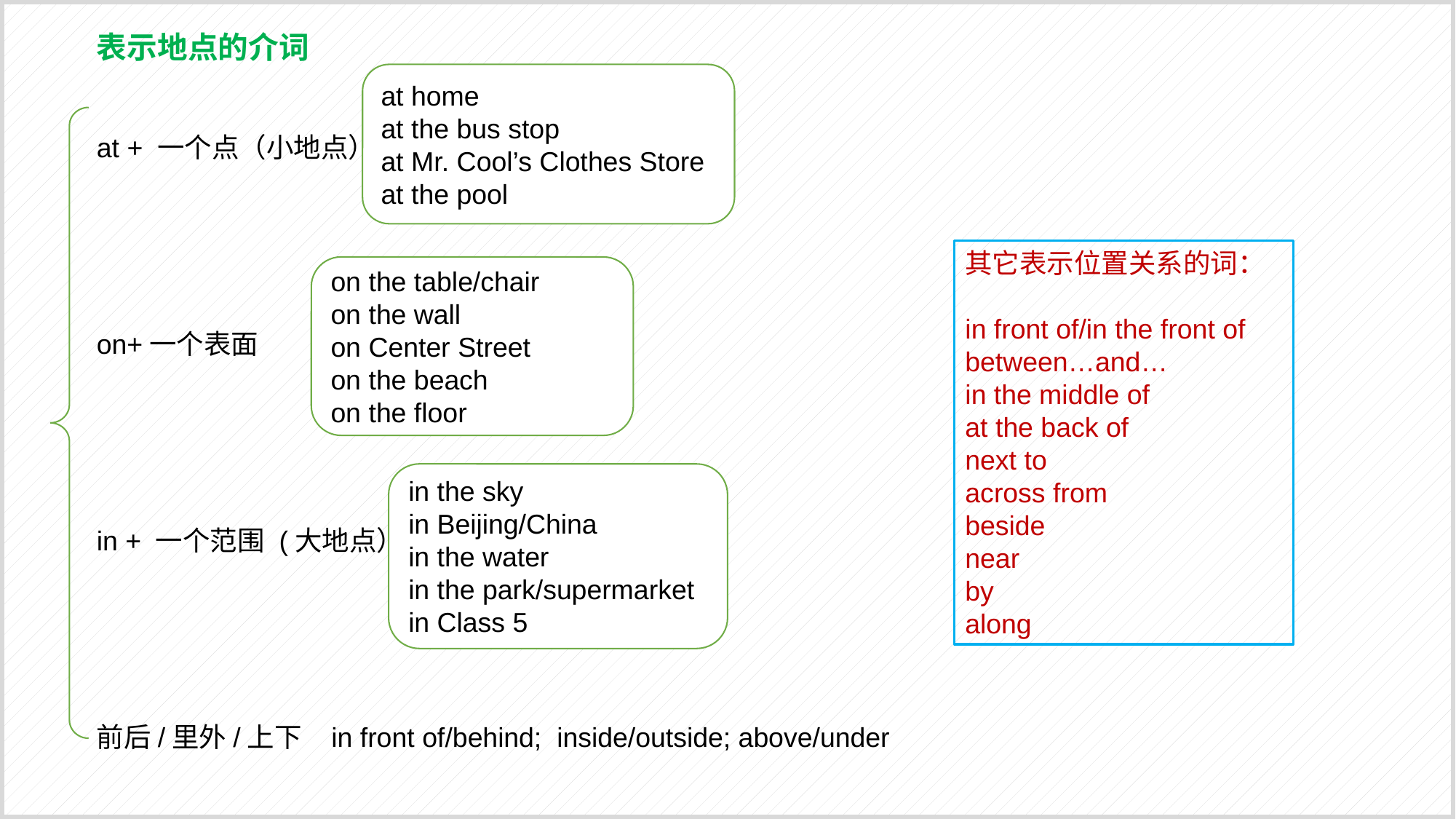

表示地点的介词

at + 一个点（小地点）

on+一个表面

in + 一个范围 (大地点）

前后/里外/上下   in front of/behind;  inside/outside; above/under
at home
at the bus stop
at Mr. Cool’s Clothes Store
at the pool

其它表示位置关系的词：

in front of/in the front of
between…and…
in the middle of
at the back of
next to
across from
beside
near
by
along
on the table/chair
on the wall
on Center Street
on the beach
on the floor
in the sky
in Beijing/China
in the water
in the park/supermarket
in Class 5